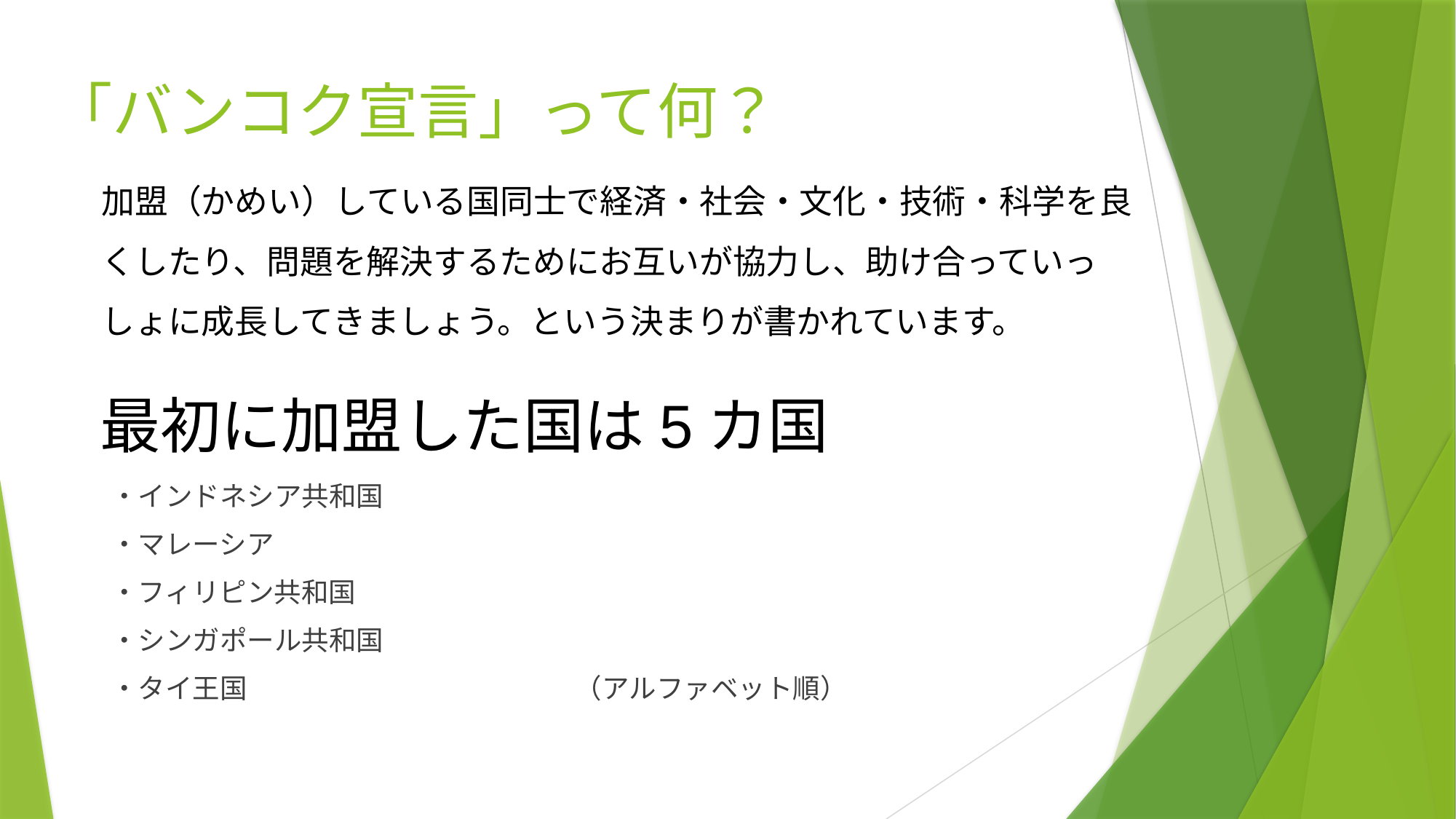

# 「バンコク宣言」って何？
加盟（かめい）している国同士で経済・社会・文化・技術・科学を良くしたり、問題を解決するためにお互いが協力し、助け合っていっしょに成長してきましょう。という決まりが書かれています。

　最初に加盟した国は5カ国
・インドネシア共和国
・マレーシア
・フィリピン共和国
・シンガポール共和国
・タイ王国　　　　　　　　　　　　（アルファベット順）